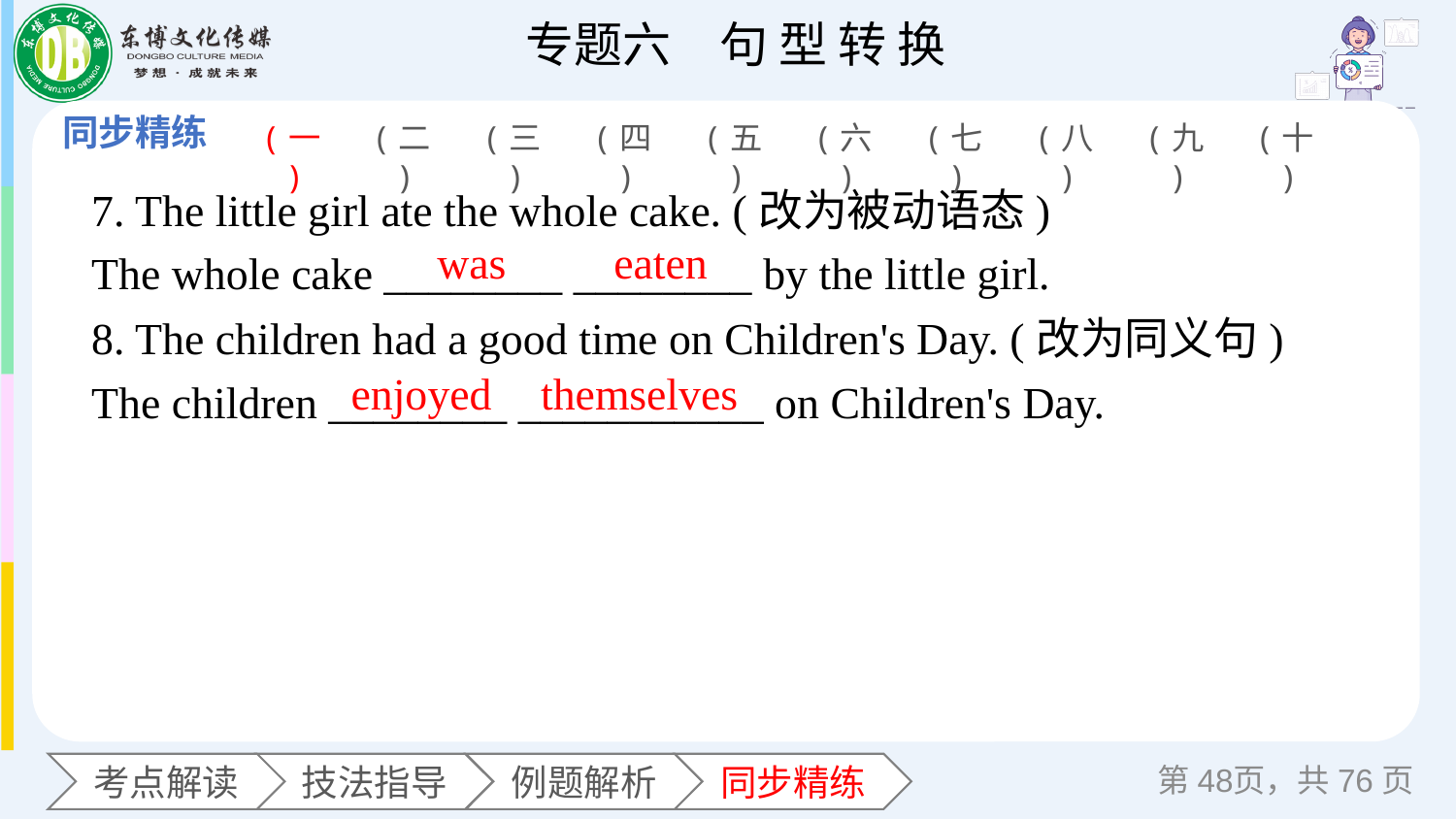

(一)
(二)
(三)
(四)
(五)
(六)
(七)
(八)
(九)
(十)
7. The little girl ate the whole cake. (改为被动语态)
The whole cake ________ ________ by the little girl.
8. The children had a good time on Children's Day. (改为同义句)
The children ________ ___________ on Children's Day.
was
eaten
enjoyed
themselves
第48页，共76页